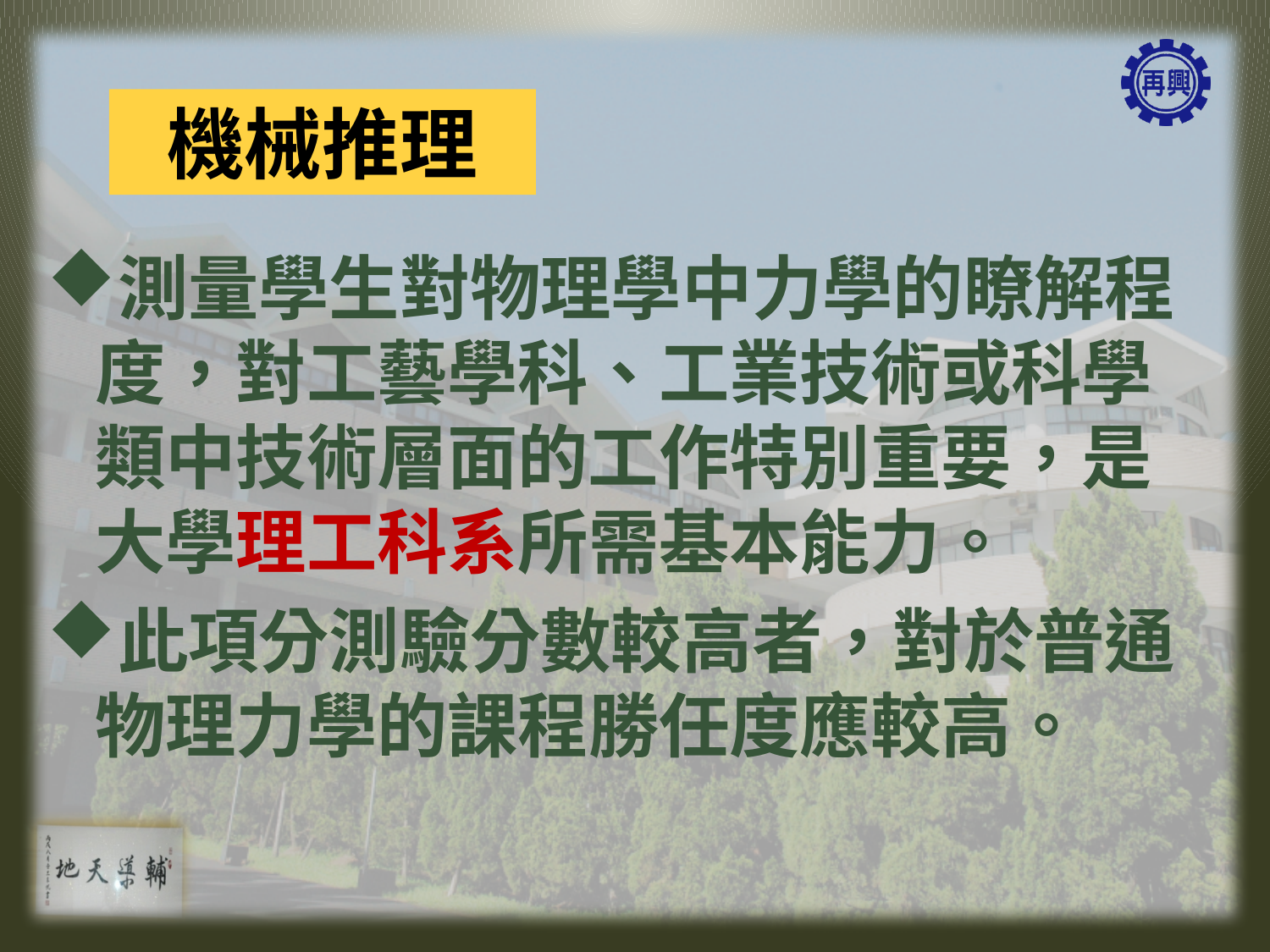

機械推理
測量學生對物理學中力學的瞭解程度，對工藝學科、工業技術或科學類中技術層面的工作特別重要，是大學理工科系所需基本能力。
此項分測驗分數較高者，對於普通物理力學的課程勝任度應較高。